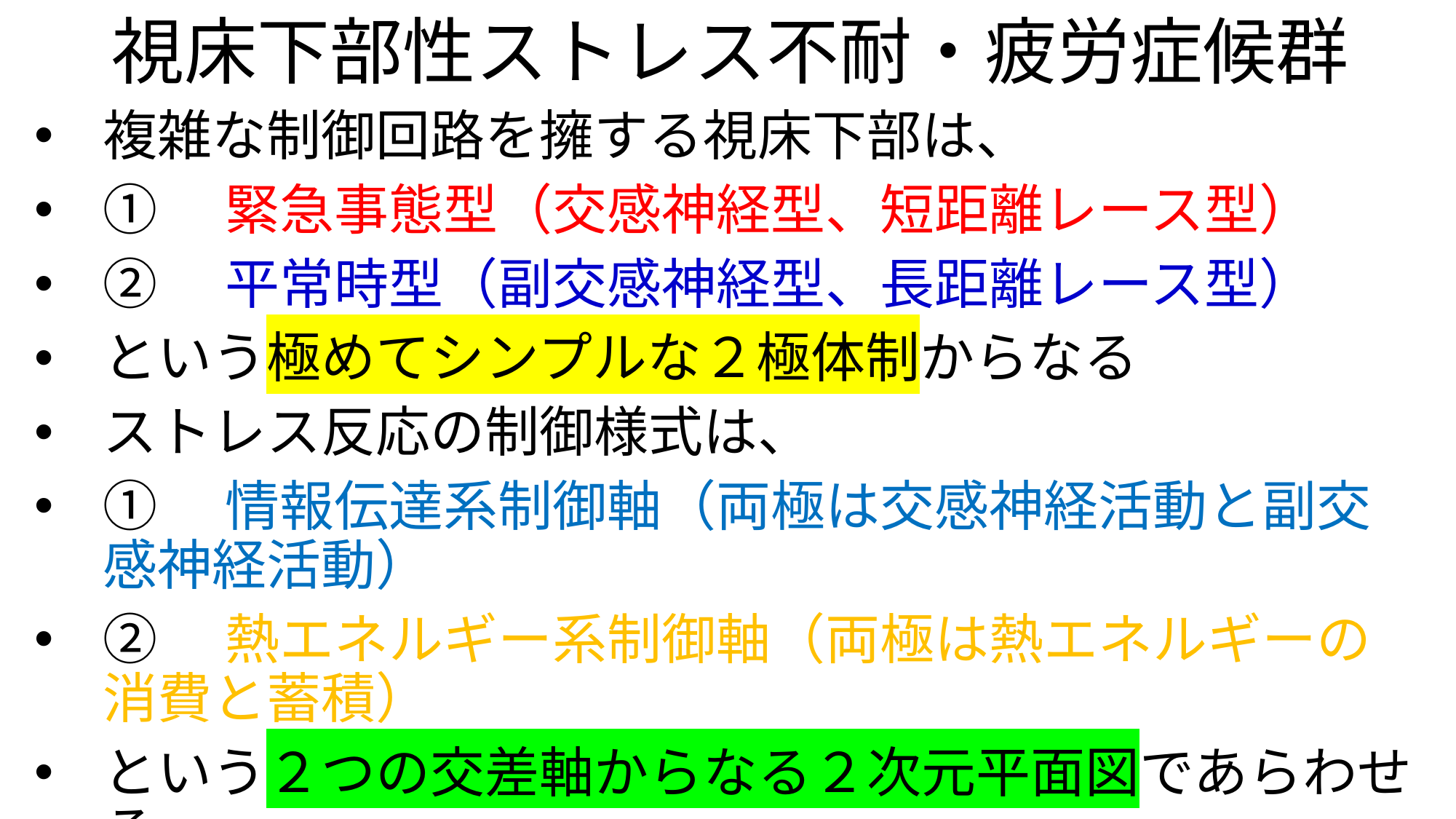

# 視床下部性ストレス不耐・疲労症候群
複雑な制御回路を擁する視床下部は、
①　緊急事態型（交感神経型、短距離レース型）
②　平常時型（副交感神経型、長距離レース型）
という極めてシンプルな２極体制からなる
ストレス反応の制御様式は、
①　情報伝達系制御軸（両極は交感神経活動と副交感神経活動）
②　熱エネルギー系制御軸（両極は熱エネルギーの消費と蓄積）
という２つの交差軸からなる２次元平面図であらわせる